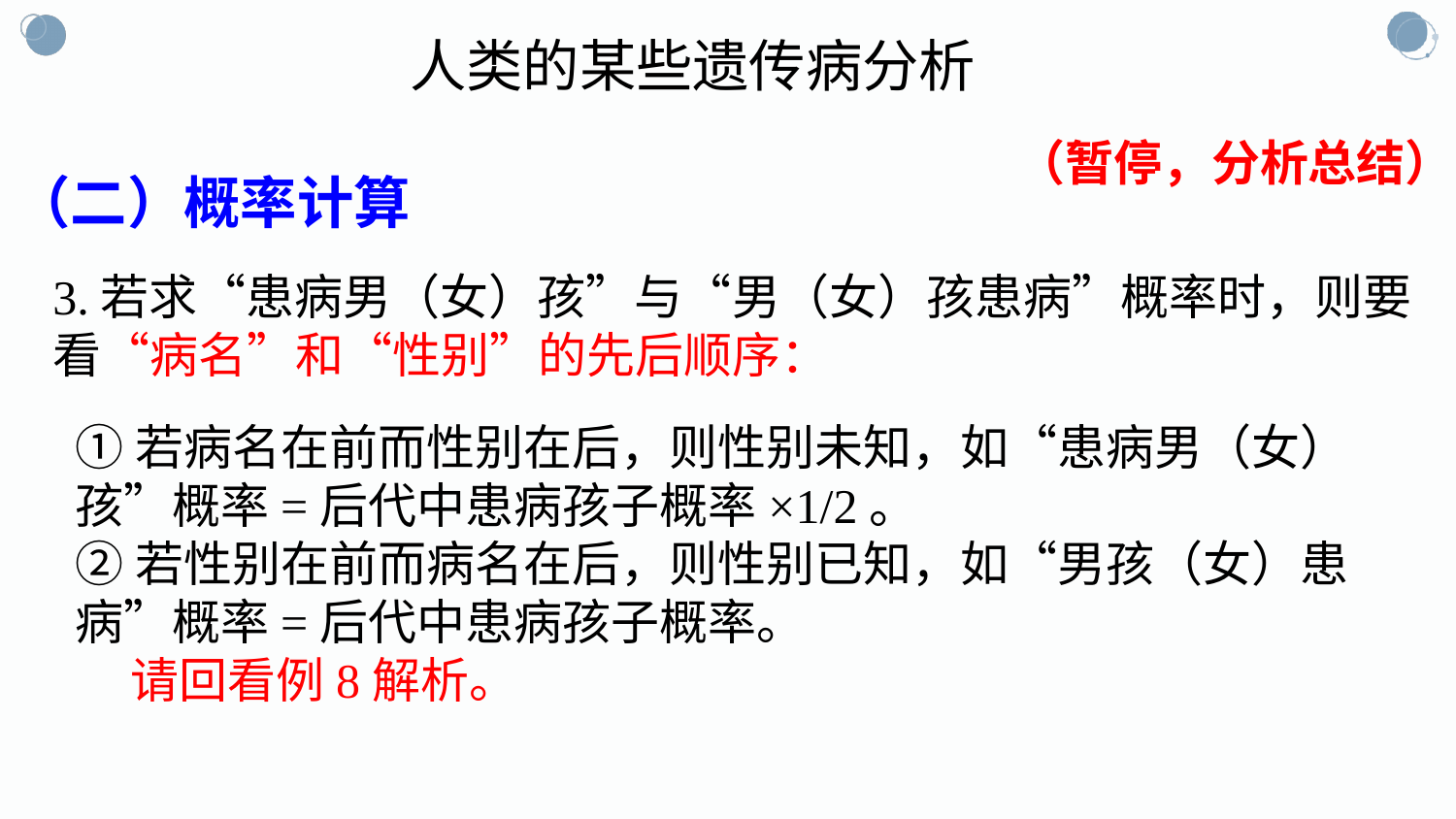

人类的某些遗传病分析
（二）概率计算

（暂停，分析总结）
3.若求“患病男（女）孩”与“男（女）孩患病”概率时，则要看“病名”和“性别”的先后顺序：
①若病名在前而性别在后，则性别未知，如“患病男（女）孩”概率=后代中患病孩子概率×1/2。
②若性别在前而病名在后，则性别已知，如“男孩（女）患病”概率=后代中患病孩子概率。
    请回看例8解析。